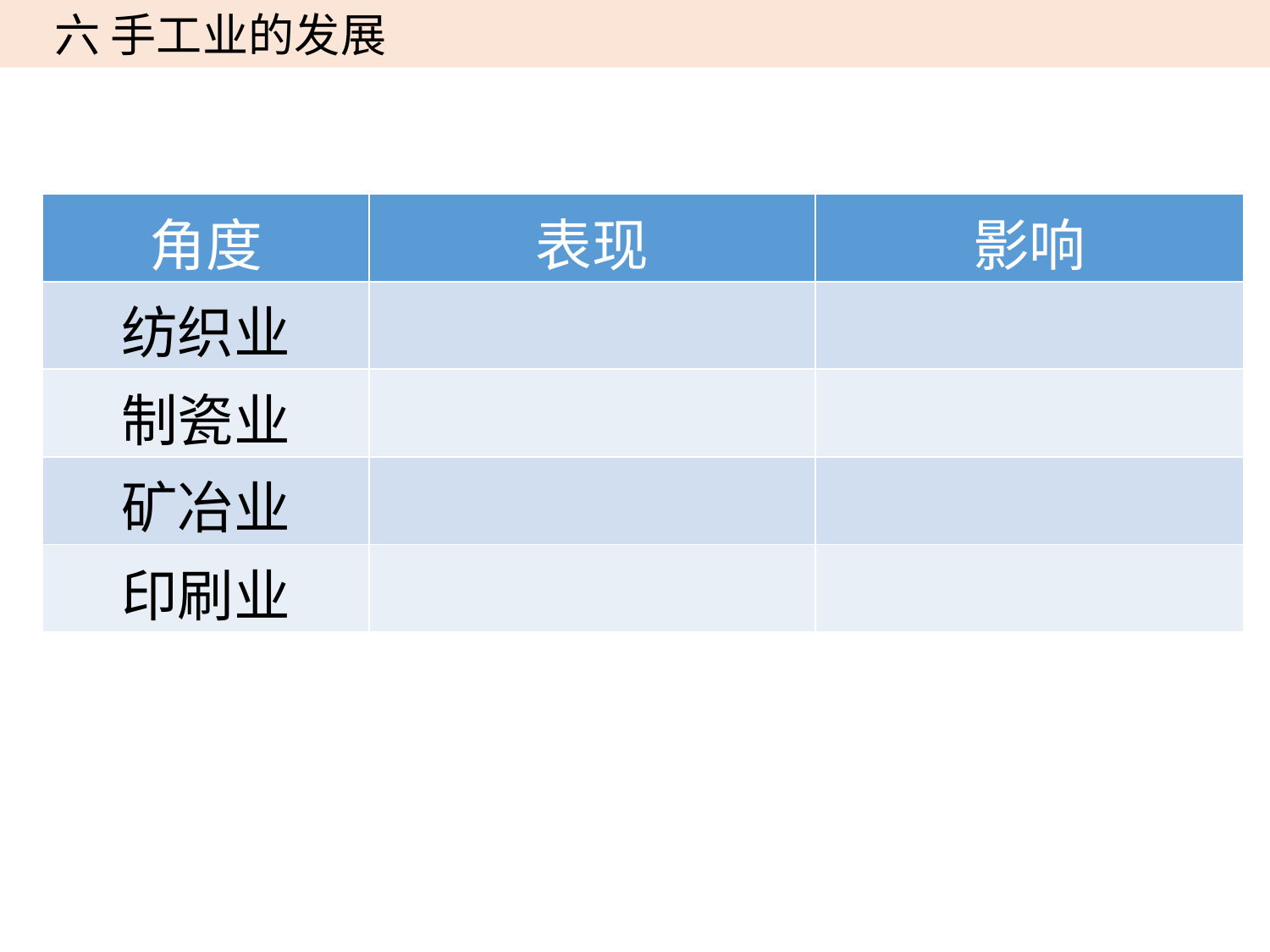

六 手工业的发展
| 角度 | 表现 | 影响 |
| --- | --- | --- |
| 纺织业 |  |  |
| 制瓷业 |  |  |
| 矿冶业 |  |  |
| 印刷业 |  |  |